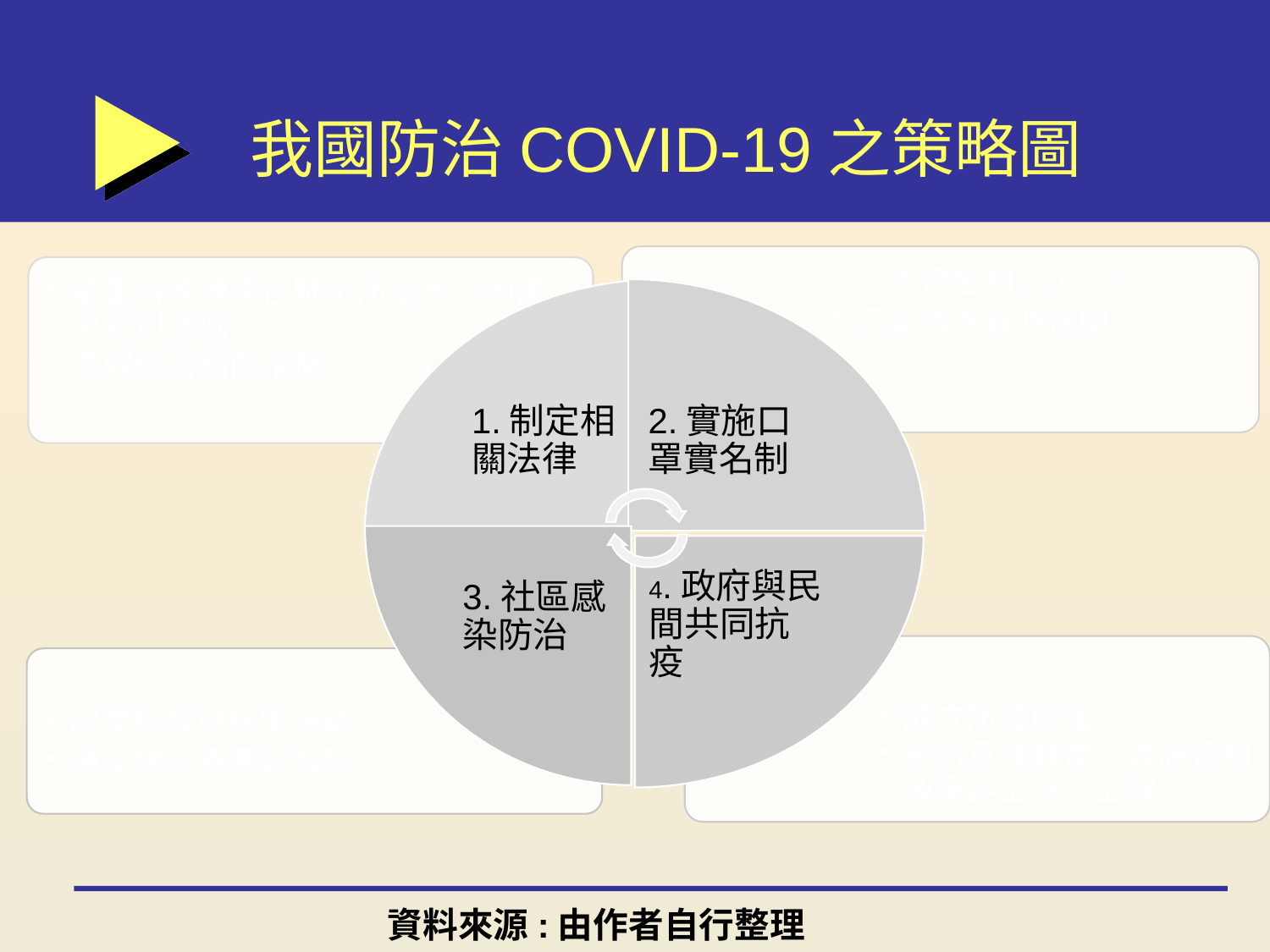

我國防治COVID-19之策略圖
成立防疫旅館
預防意識教育、實施管制及遠距上班、上課
居家檢疫與居家隔離
傳染病醫療應變醫院
口罩實名制1.0~3.0
口罩國家資源扶助
嚴重特殊傳染性肺炎防治及紓困振興特別條例
振興經濟相關措施
1.制定相關法律
2.實施口罩實名制
4.政府與民間共同抗疫
3.社區感染防治

資料來源:由作者自行整理